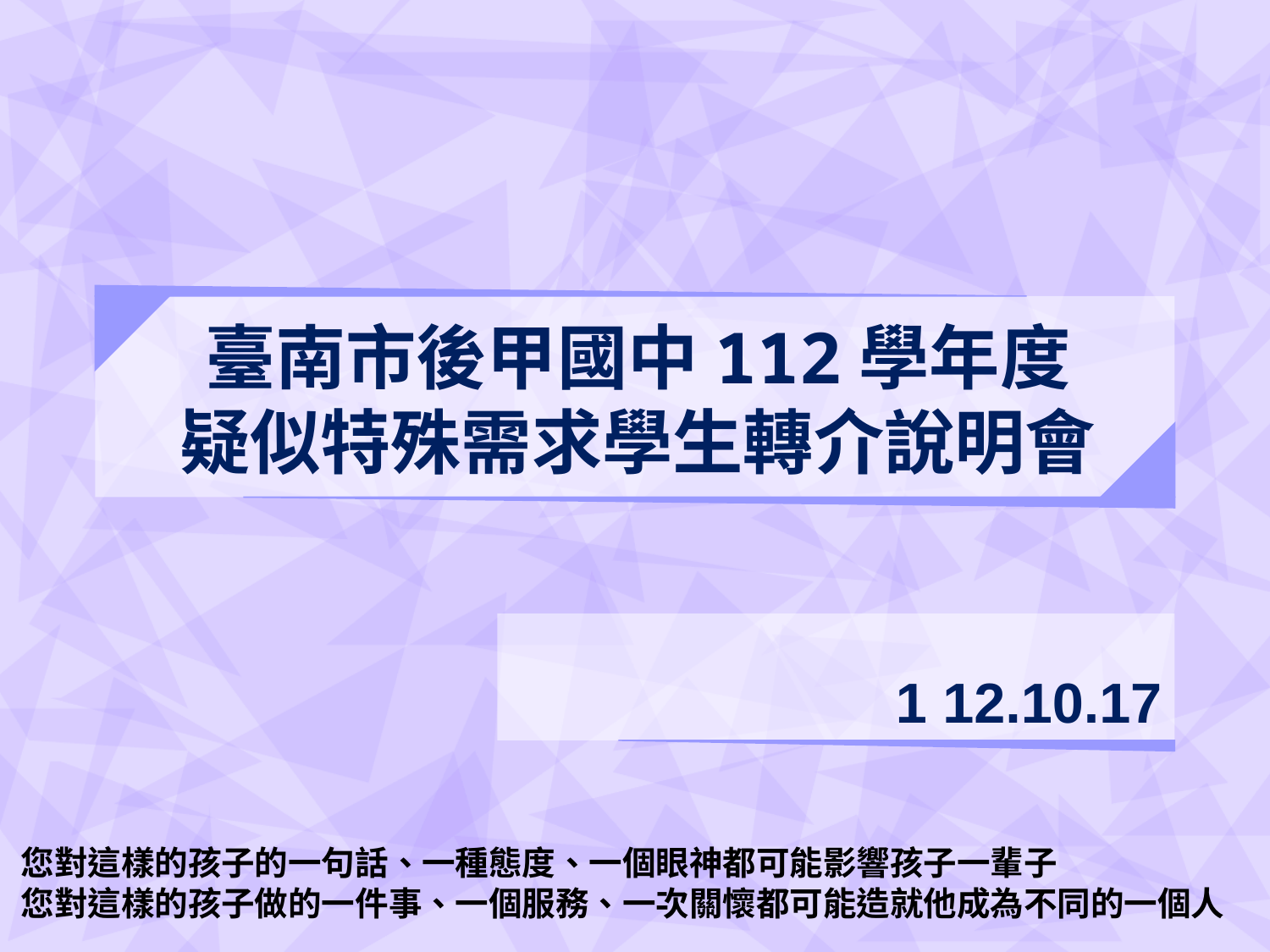

# 臺南市後甲國中112學年度 疑似特殊需求學生轉介說明會
1 12.10.17
您對這樣的孩子的一句話、一種態度、一個眼神都可能影響孩子一輩子
您對這樣的孩子做的一件事、一個服務、一次關懷都可能造就他成為不同的一個人